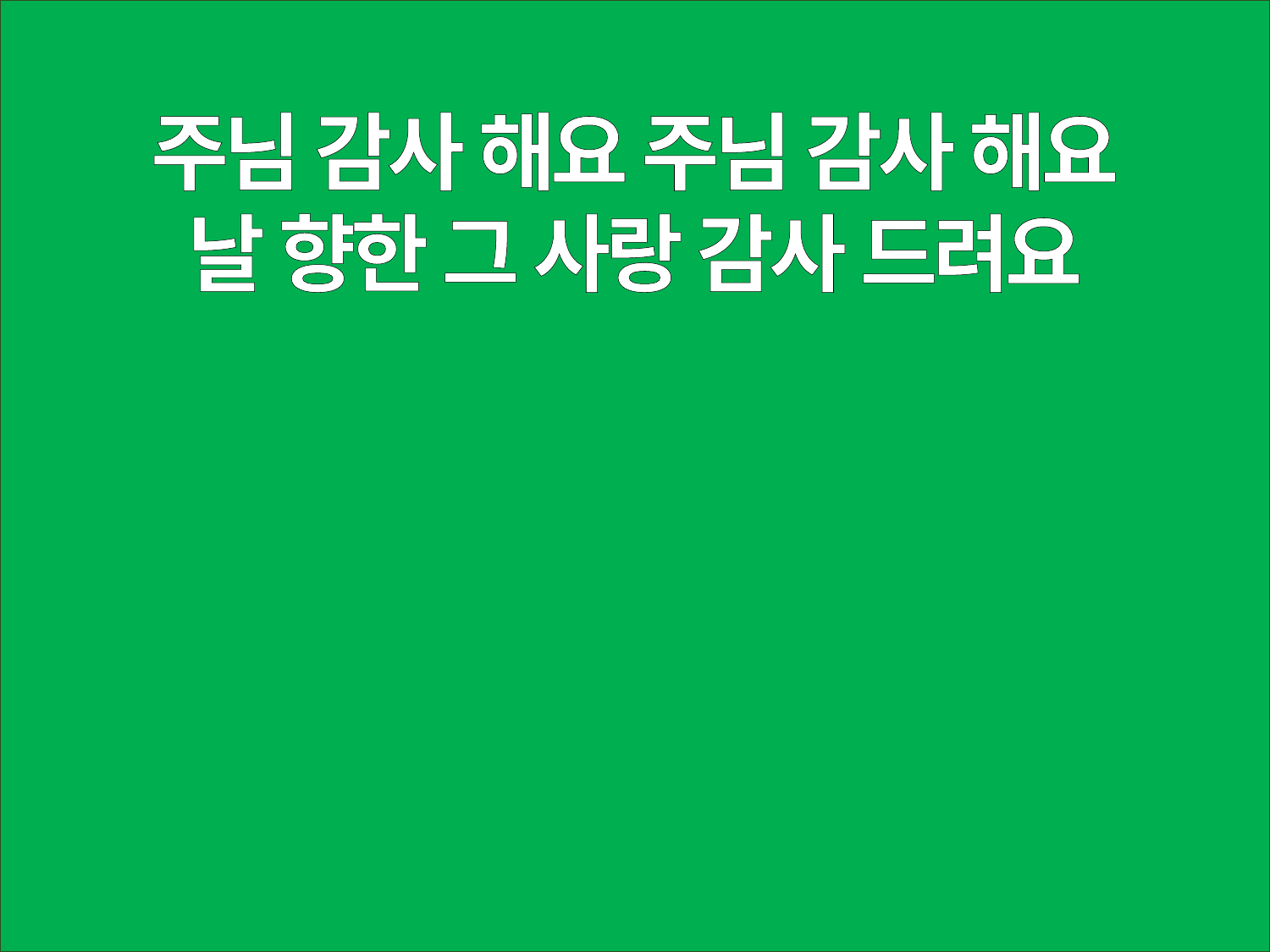

주님 감사 해요 주님 감사 해요
날 향한 그 사랑 감사 드려요